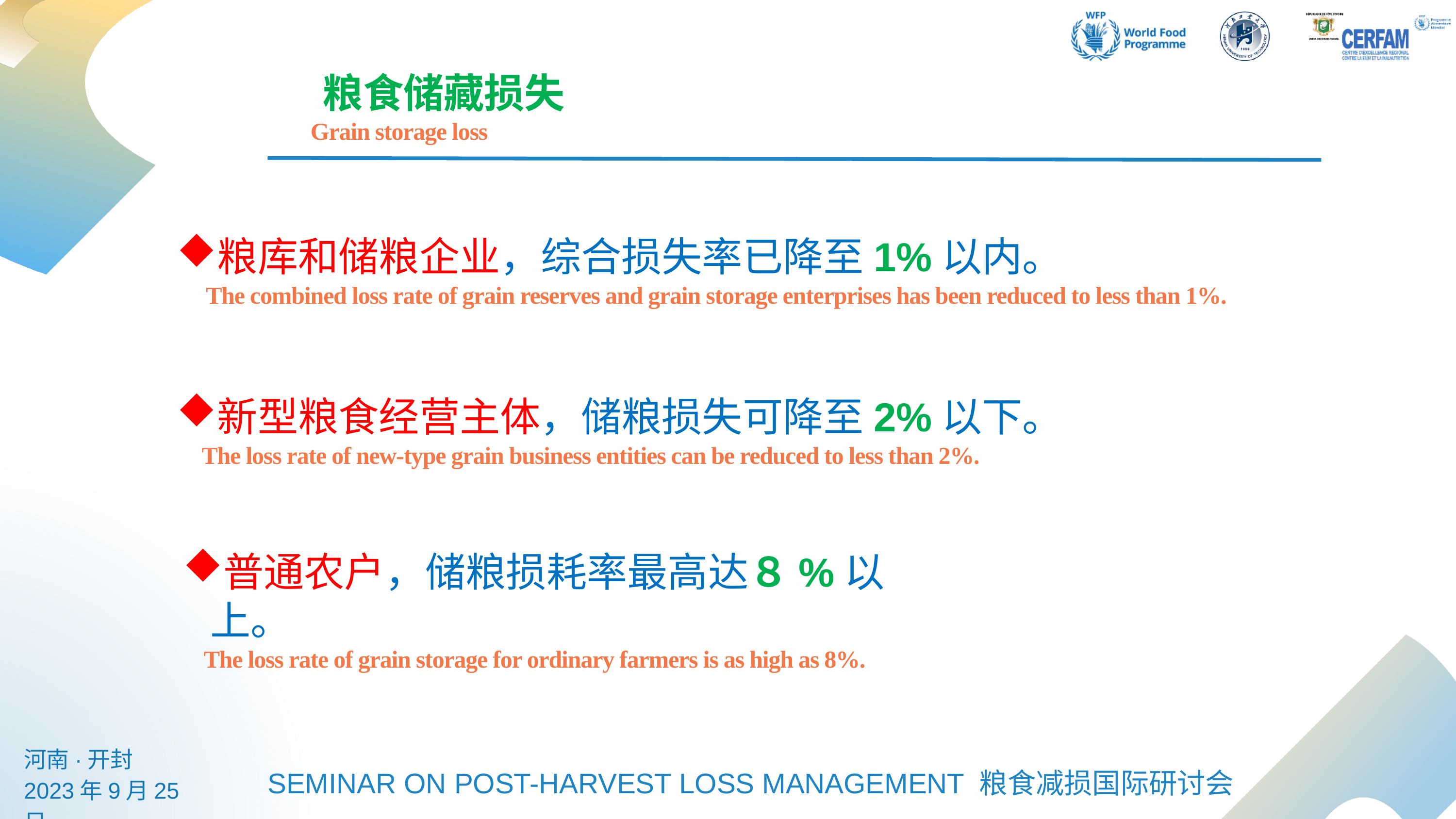

粮食储藏损失
Grain storage loss

粮库和储粮企业，综合损失率已降至1%以内。
       The combined loss rate of grain reserves and grain storage enterprises has been reduced to less than 1%.

新型粮食经营主体，储粮损失可降至2%以下。
      The loss rate of new-type grain business entities can be reduced to less than 2%.

普通农户，储粮损耗率最高达８%以上。
     The loss rate of grain storage for ordinary farmers is as high as 8%.

河南·开封
2023年9月25日
SEMINAR ON POST-HARVEST LOSS MANAGEMENT 粮食减损国际研讨会